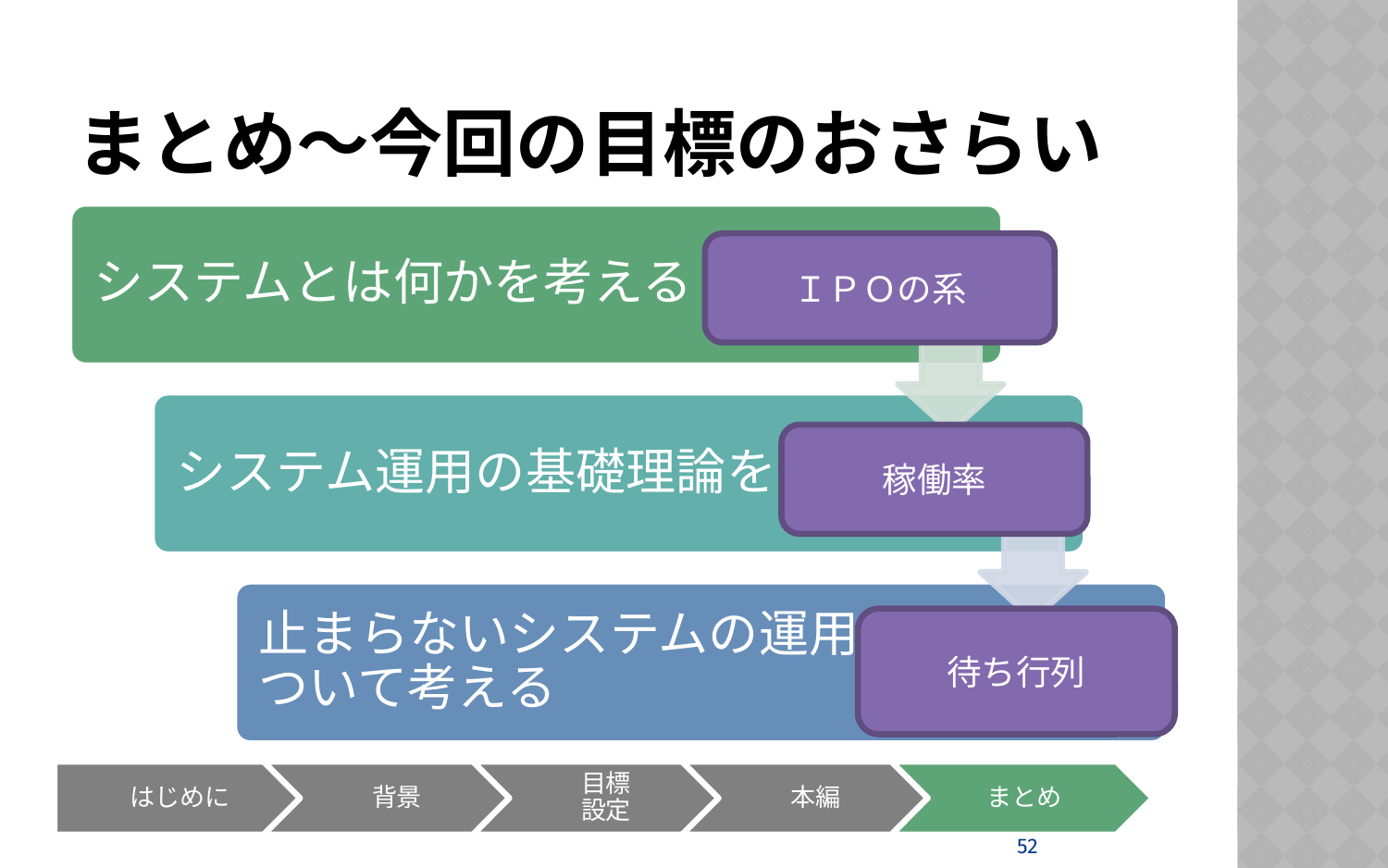

# まとめ～今回の目標のおさらい
システムとは何かを考える
システム運用の基礎理論を知る
止まらないシステムの運用に
ついて考える

ＩＰＯの系
稼働率
待ち行列
はじめに
背景
目標
設定
本編
まとめ
52